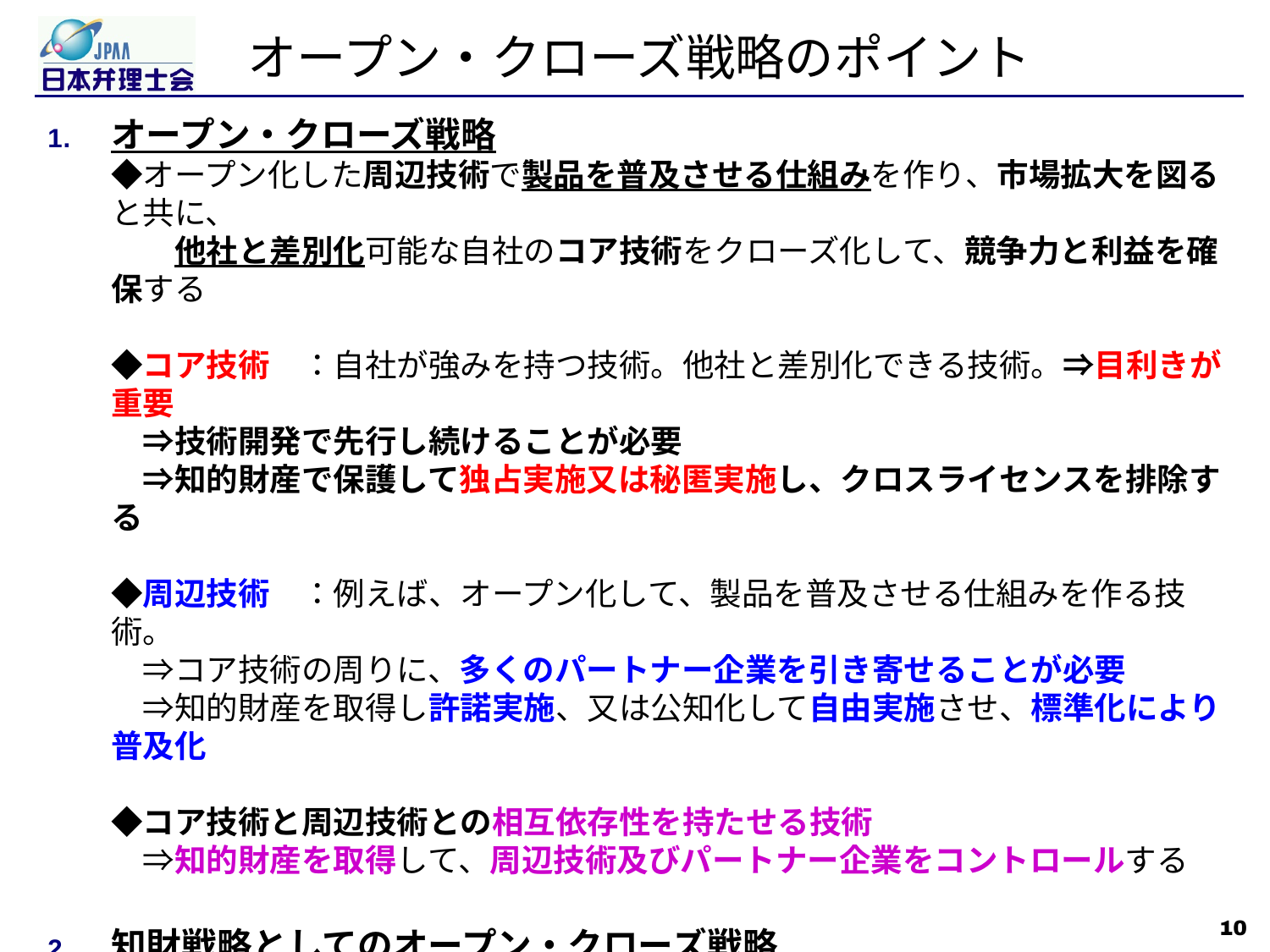

# オープン・クローズ戦略のポイント
オープン・クローズ戦略
◆オープン化した周辺技術で製品を普及させる仕組みを作り、市場拡大を図ると共に、
　　他社と差別化可能な自社のコア技術をクローズ化して、競争力と利益を確保する
◆コア技術　：自社が強みを持つ技術。他社と差別化できる技術。⇒目利きが重要
　⇒技術開発で先行し続けることが必要
　⇒知的財産で保護して独占実施又は秘匿実施し、クロスライセンスを排除する
◆周辺技術　：例えば、オープン化して、製品を普及させる仕組みを作る技術。
　⇒コア技術の周りに、多くのパートナー企業を引き寄せることが必要
　⇒知的財産を取得し許諾実施、又は公知化して自由実施させ、標準化により普及化
◆コア技術と周辺技術との相互依存性を持たせる技術
　⇒知的財産を取得して、周辺技術及びパートナー企業をコントロールする
知財戦略としてのオープン・クローズ戦略
◆自社の知的財産のうち、
　公知化して自由実施させる又は他社に許諾実施させる部分（オープン化）と、
　秘匿化して秘匿実施する又は特許化して独占実施する部分（クローズ化）とを
　選択する、知的財産管理（マネジメント）

10